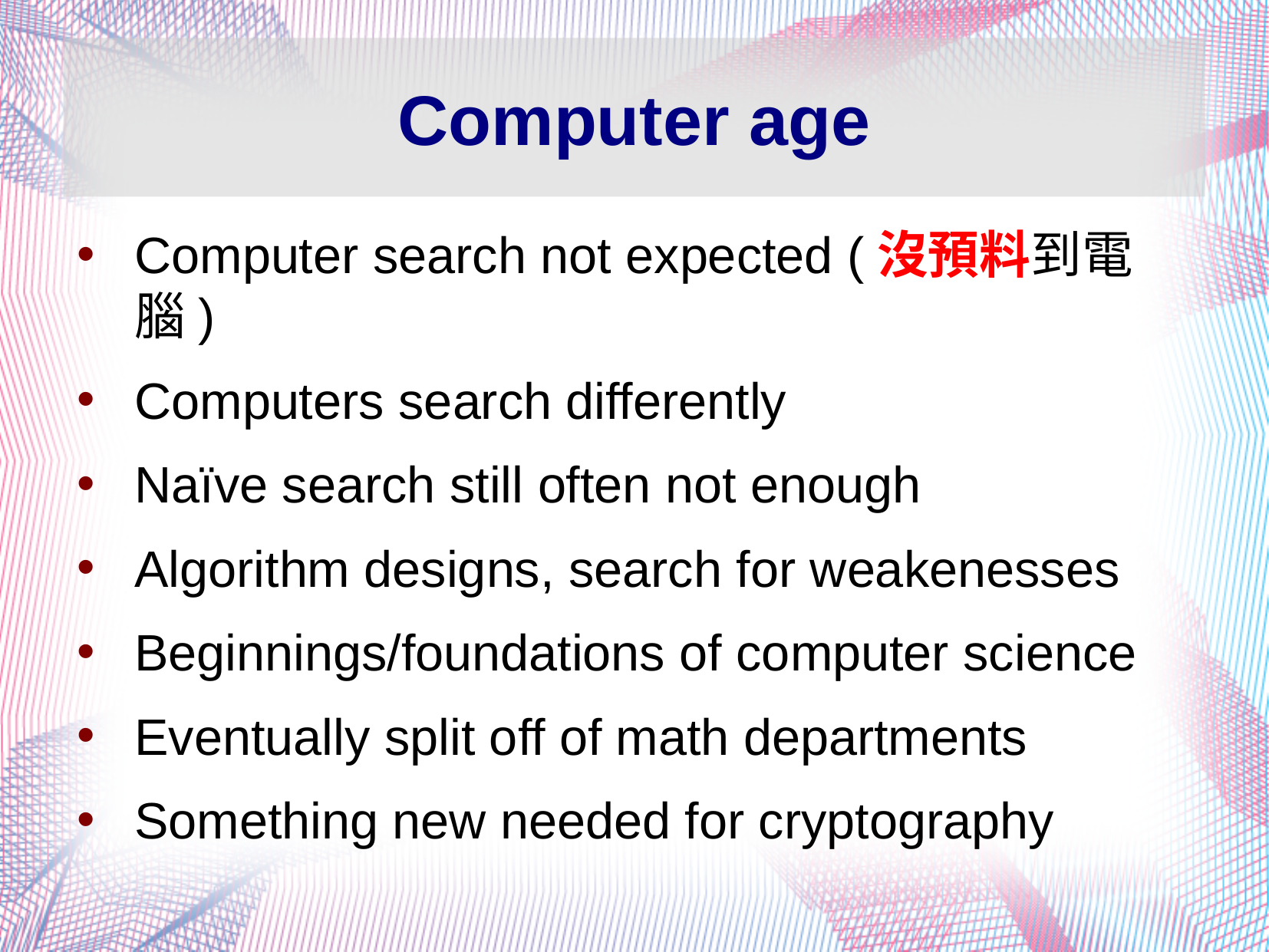

# Computer age
Computer search not expected (沒預料到電腦)
Computers search differently
Naïve search still often not enough
Algorithm designs, search for weakenesses
Beginnings/foundations of computer science
Eventually split off of math departments
Something new needed for cryptography